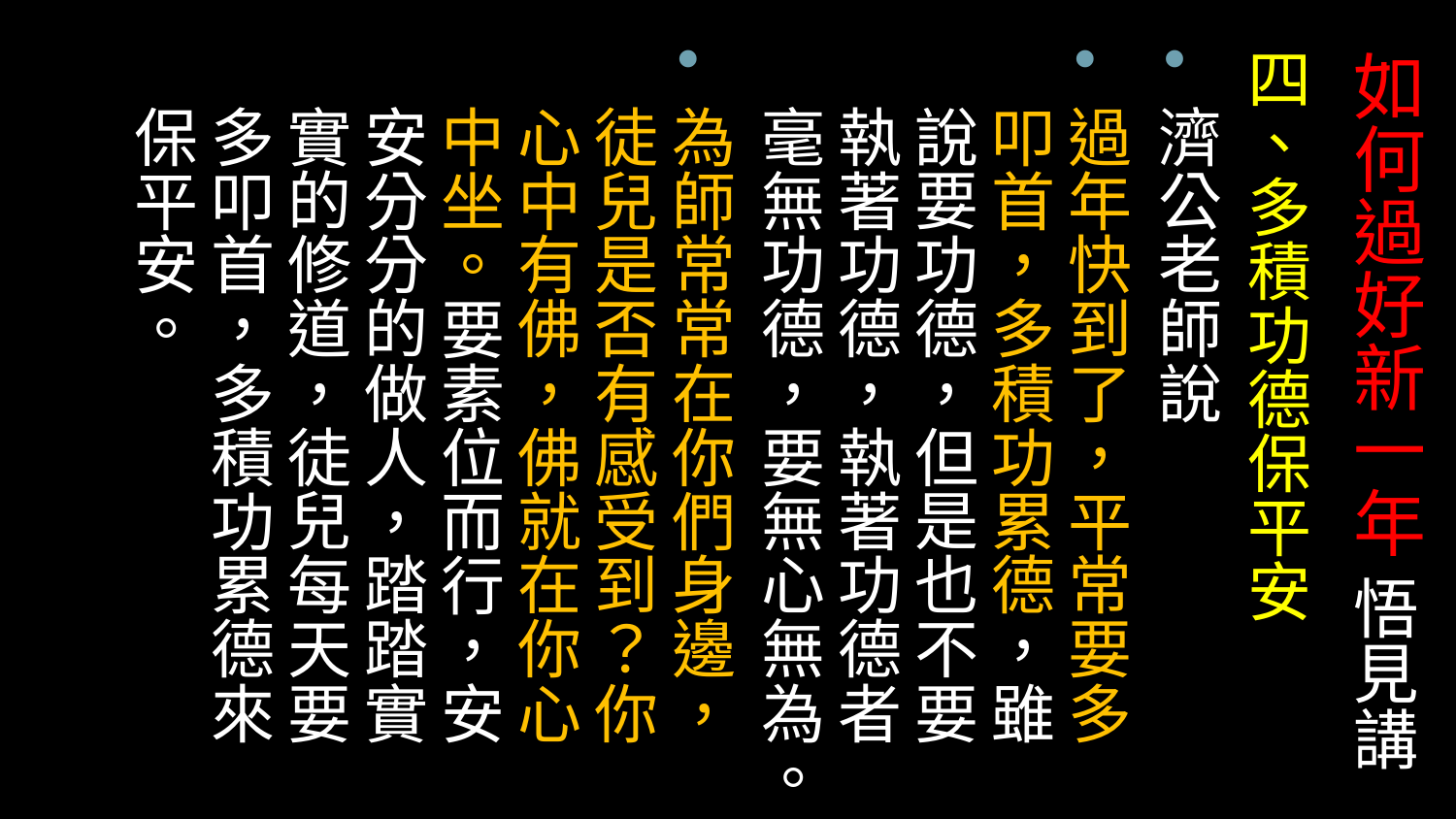

四、多積功德保平安
濟公老師說
過年快到了，平常要多叩首，多積功累德，雖說要功德，但是也不要執著功德，執著功德者毫無功德，要無心無為。
為師常常在你們身邊，徒兒是否有感受到？你心中有佛，佛就在你心中坐。要素位而行，安安分分的做人，踏踏實實的修道，徒兒每天要多叩首，多積功累德來保平安。

# 如何過好新一年 悟見講